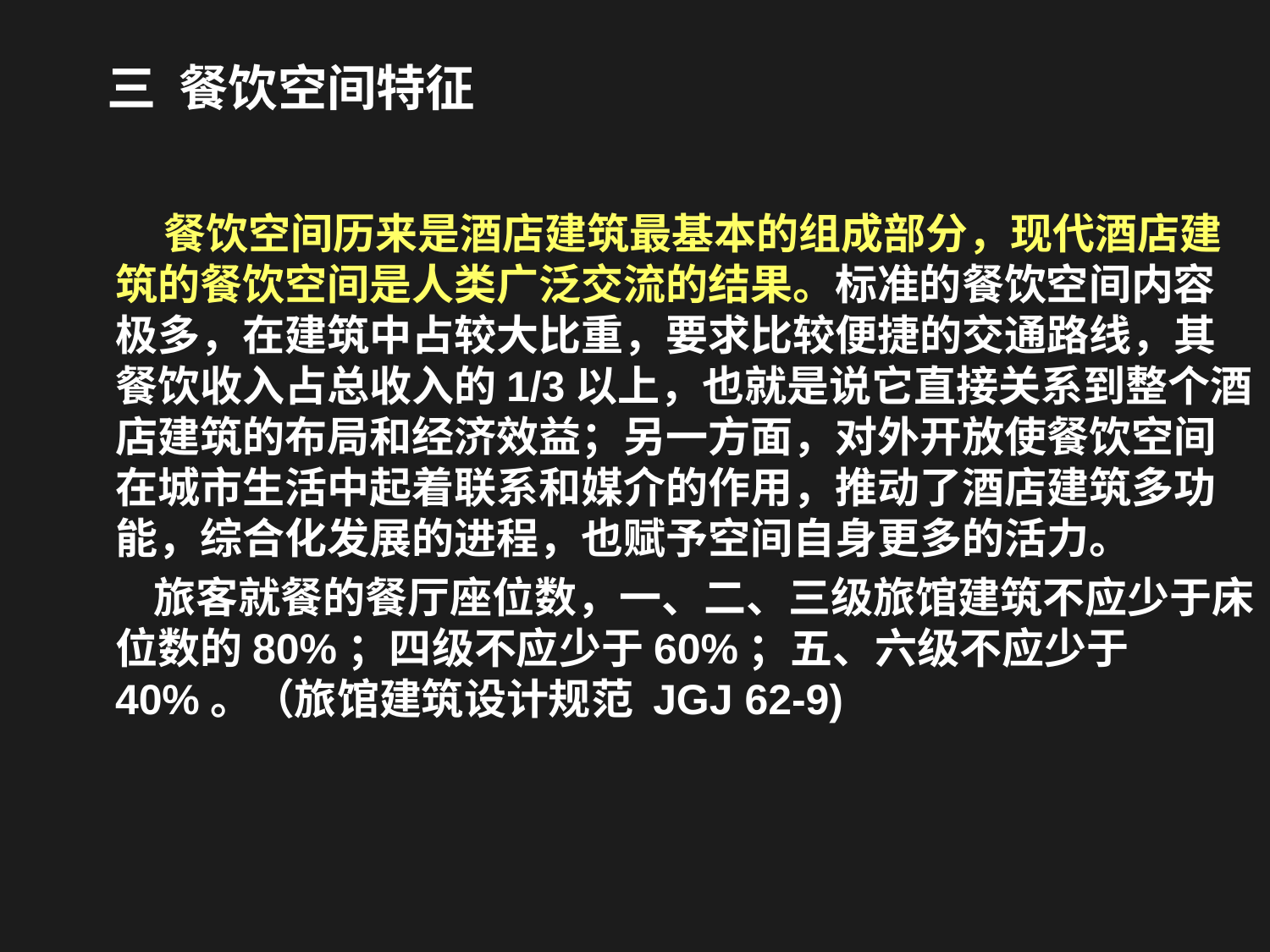

三  餐饮空间特征
         餐饮空间历来是酒店建筑最基本的组成部分，现代酒店建筑的餐饮空间是人类广泛交流的结果。标准的餐饮空间内容极多，在建筑中占较大比重，要求比较便捷的交通路线，其餐饮收入占总收入的1/3以上，也就是说它直接关系到整个酒店建筑的布局和经济效益；另一方面，对外开放使餐饮空间在城市生活中起着联系和媒介的作用，推动了酒店建筑多功能，综合化发展的进程，也赋予空间自身更多的活力。
        旅客就餐的餐厅座位数，一、二、三级旅馆建筑不应少于床位数的80%；四级不应少于60%；五、六级不应少于40%。（旅馆建筑设计规范 JGJ 62-9)